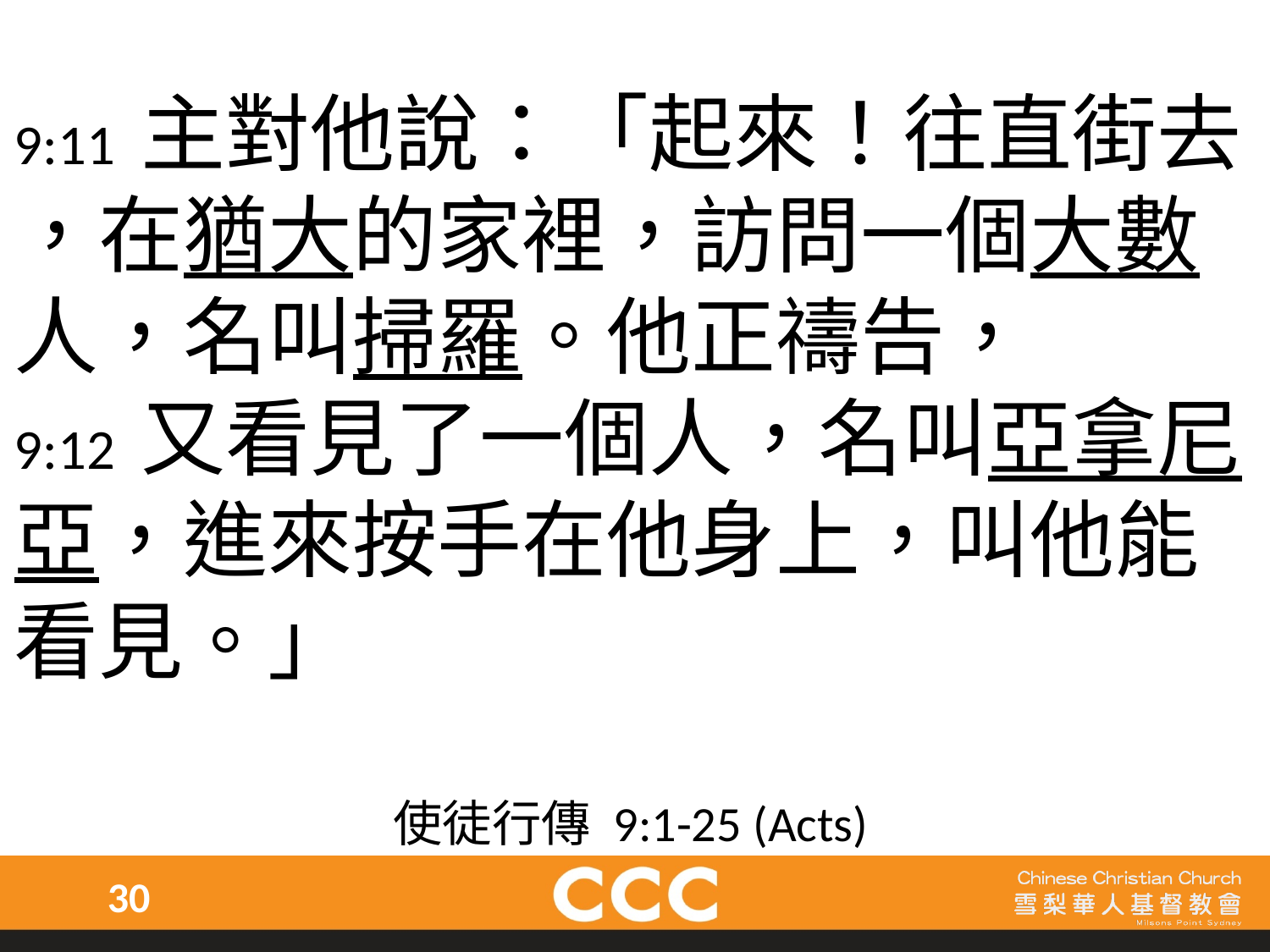

9:11 主對他說：「起來！往直街去
，在猶大的家裡，訪問一個大數人，名叫掃羅。他正禱告，
9:12 又看見了一個人，名叫亞拿尼亞，進來按手在他身上，叫他能看見。」

使徒行傳 9:1-25 (Acts)
30